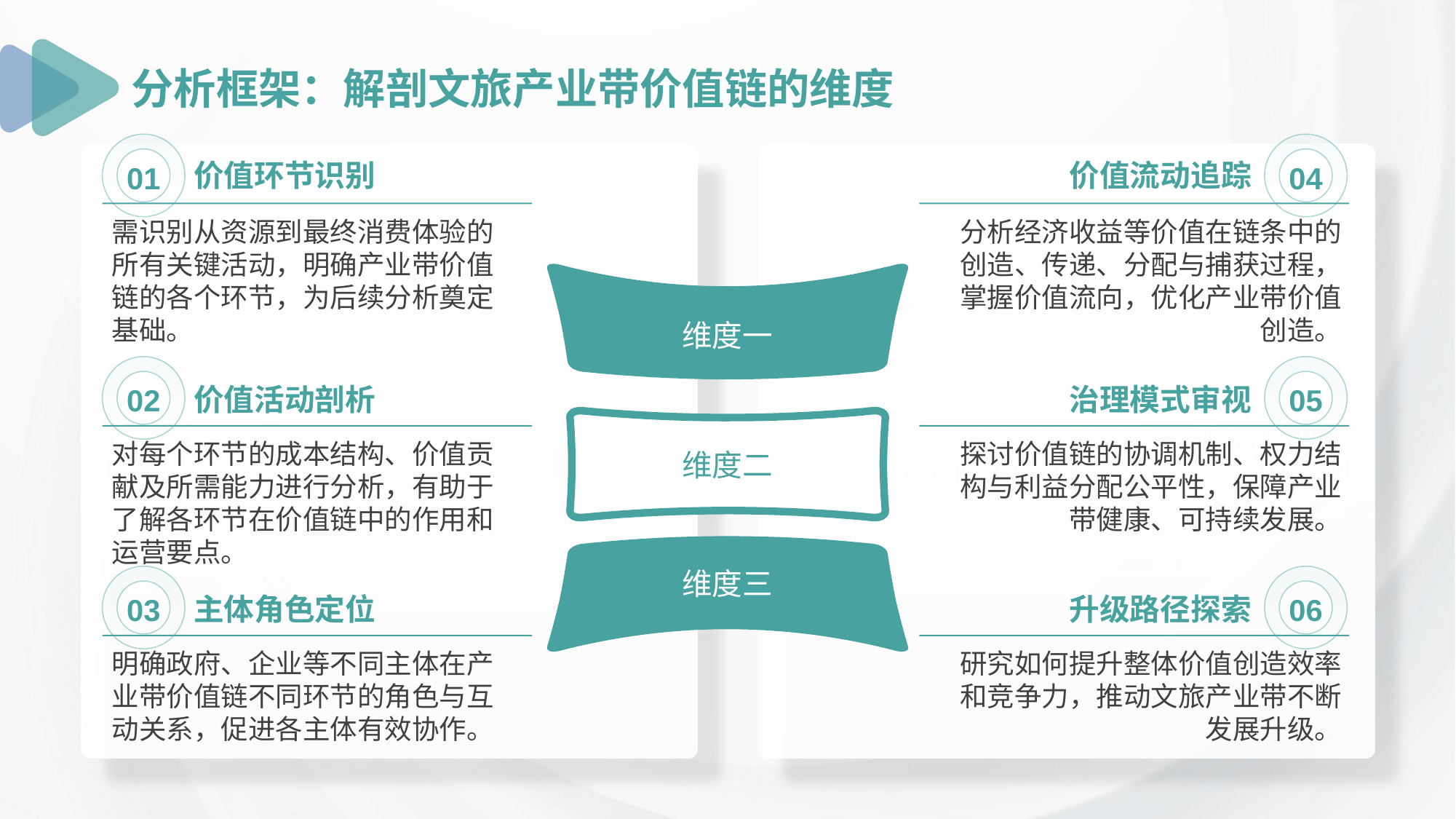

分析框架：解剖文旅产业带价值链的维度

Chinese, college students, girls, holding a pen and a book, a person, with a white background
价值环节识别
价值流动追踪
01
04

需识别从资源到最终消费体验的所有关键活动，明确产业带价值链的各个环节，为后续分析奠定基础。
分析经济收益等价值在链条中的创造、传递、分配与捕获过程，掌握价值流向，优化产业带价值创造。

维度一

价值活动剖析
治理模式审视
02
05

对每个环节的成本结构、价值贡献及所需能力进行分析，有助于了解各环节在价值链中的作用和运营要点。
探讨价值链的协调机制、权力结构与利益分配公平性，保障产业带健康、可持续发展。
维度二

维度三

主体角色定位
升级路径探索
03
06

明确政府、企业等不同主体在产业带价值链不同环节的角色与互动关系，促进各主体有效协作。
研究如何提升整体价值创造效率和竞争力，推动文旅产业带不断发展升级。